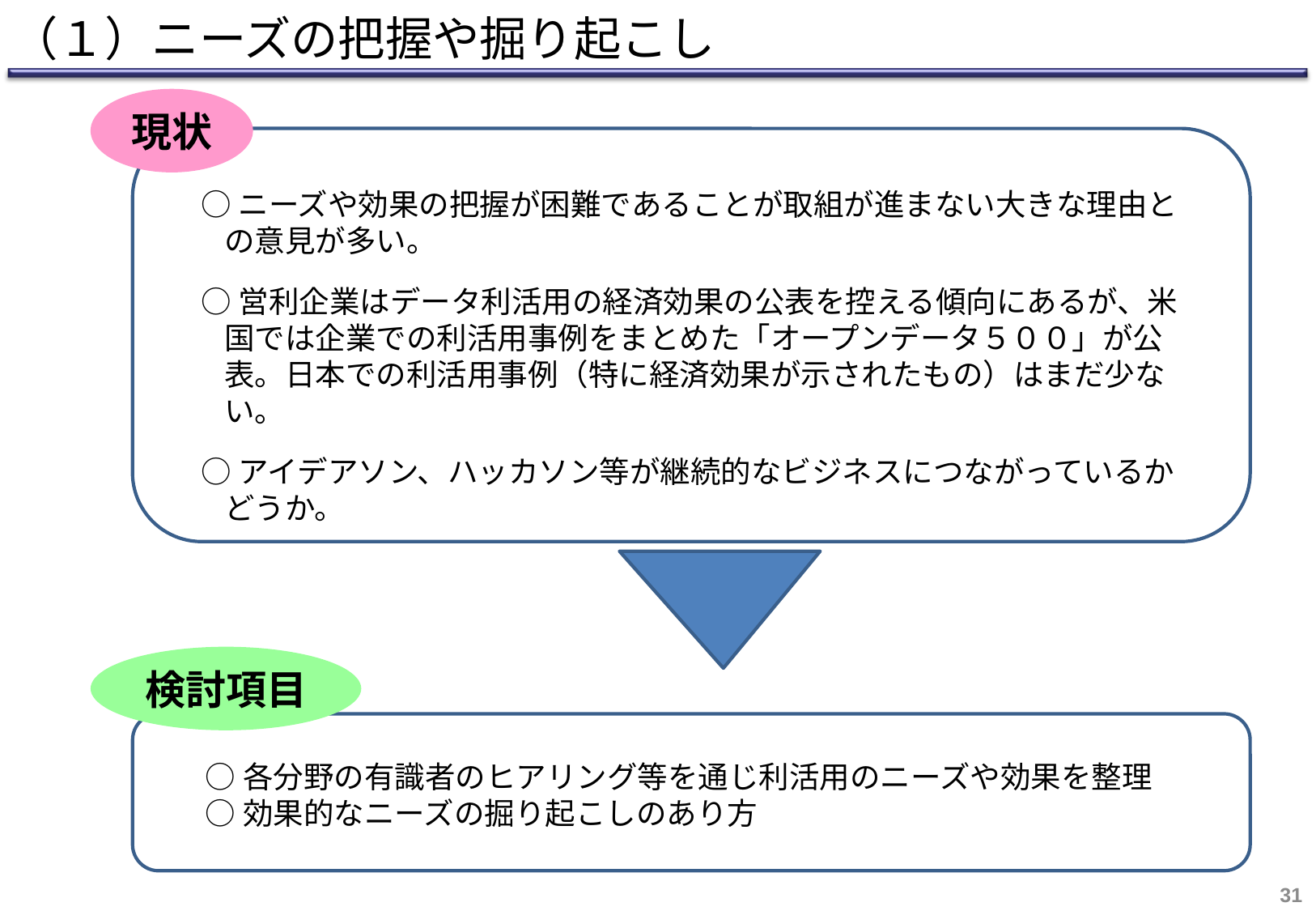

（１）ニーズの把握や掘り起こし
現状

○ニーズや効果の把握が困難であることが取組が進まない大きな理由との意見が多い。

○営利企業はデータ利活用の経済効果の公表を控える傾向にあるが、米国では企業での利活用事例をまとめた「オープンデータ５００」が公表。日本での利活用事例（特に経済効果が示されたもの）はまだ少ない。

○アイデアソン、ハッカソン等が継続的なビジネスにつながっているかどうか。

検討項目

○各分野の有識者のヒアリング等を通じ利活用のニーズや効果を整理
○効果的なニーズの掘り起こしのあり方
31